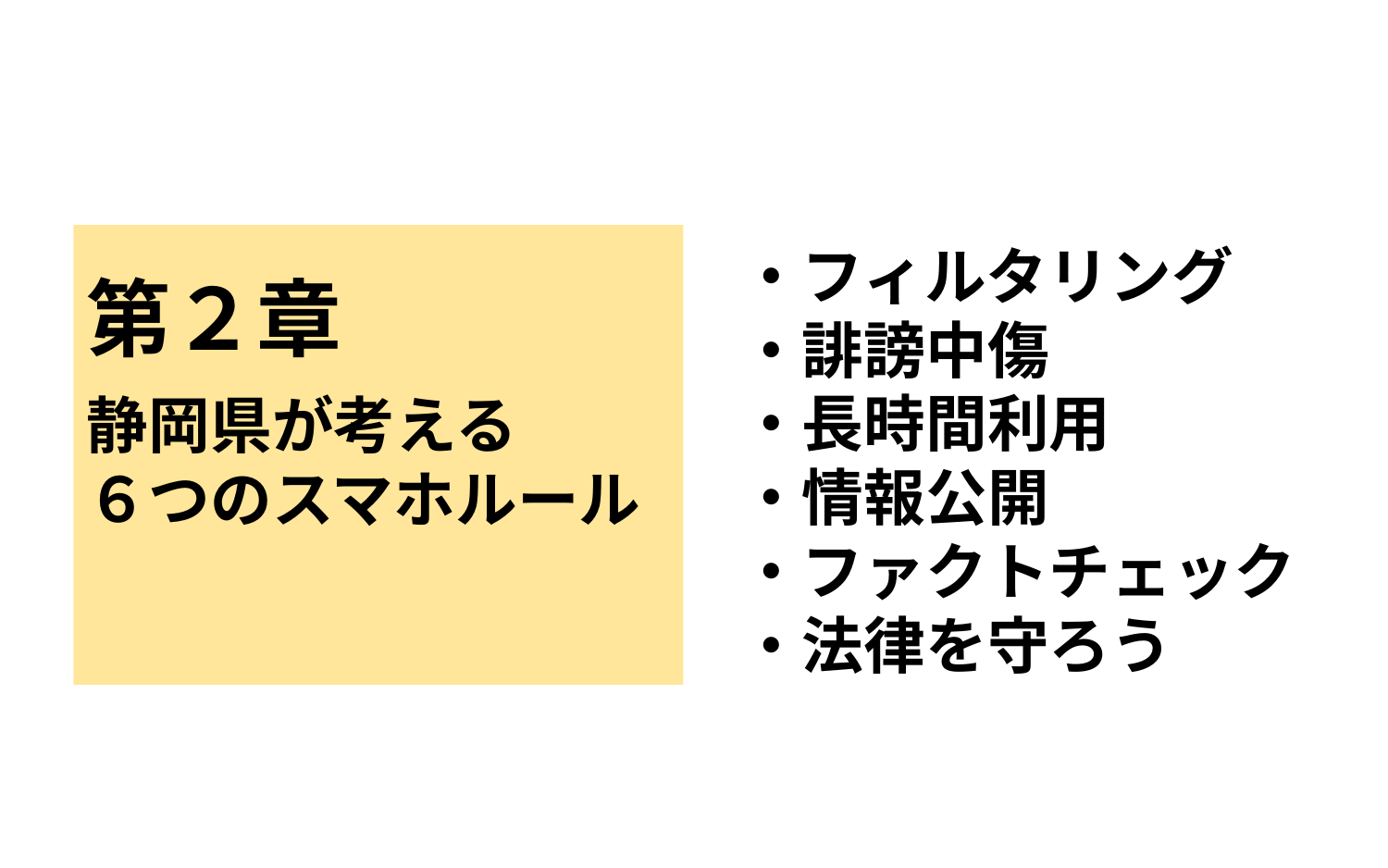

・フィルタリング
・誹謗中傷
・長時間利用
・情報公開
・ファクトチェック
・法律を守ろう
第２章
静岡県が考える
６つのスマホルール